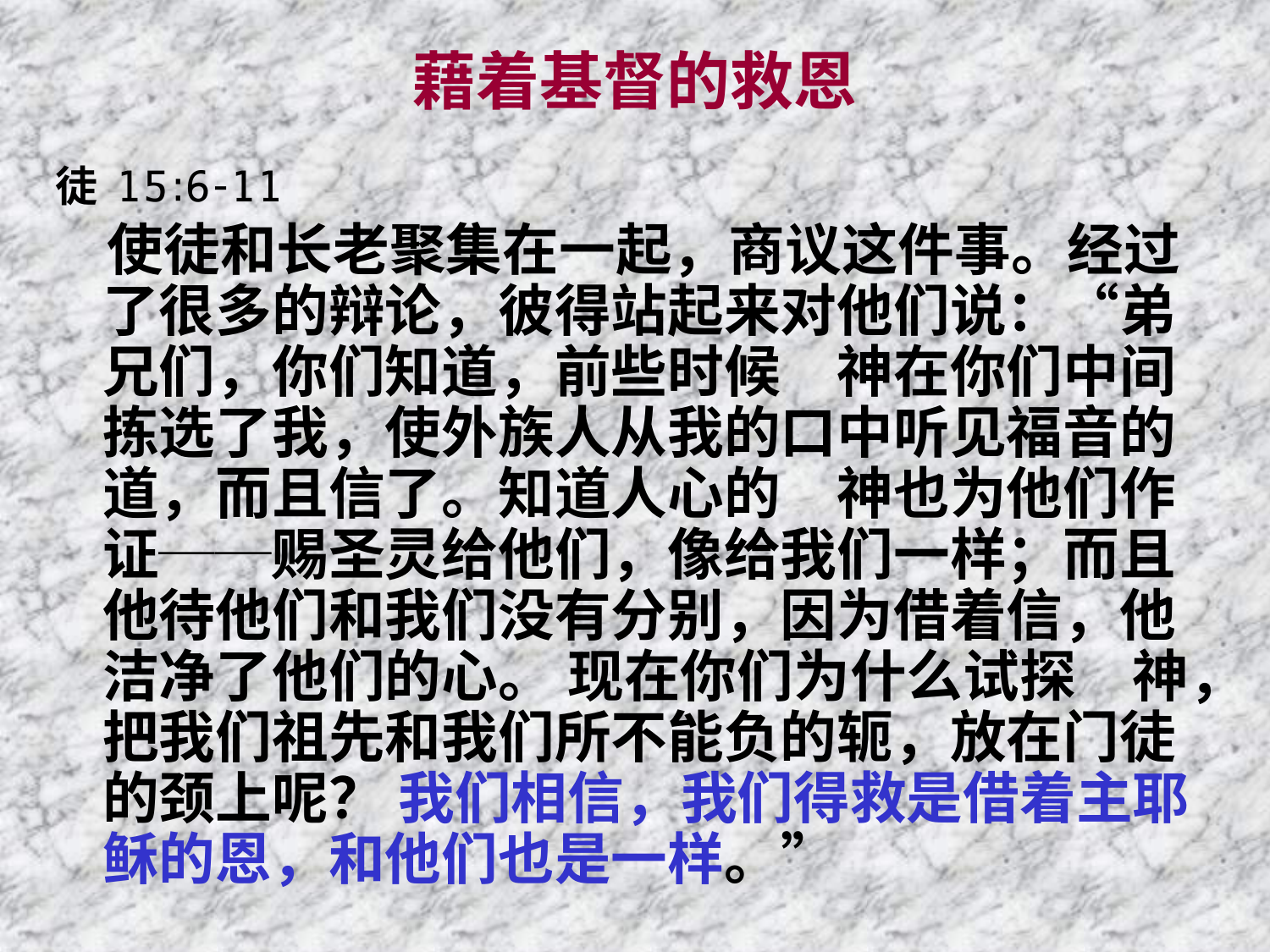

# 藉着基督的救恩
徒 15:6-11
   使徒和长老聚集在一起，商议这件事。经过了很多的辩论，彼得站起来对他们说：“弟兄们，你们知道，前些时候　神在你们中间拣选了我，使外族人从我的口中听见福音的道，而且信了。知道人心的　神也为他们作证──赐圣灵给他们，像给我们一样；而且他待他们和我们没有分别，因为借着信，他洁净了他们的心。 现在你们为什么试探　神，把我们祖先和我们所不能负的轭，放在门徒的颈上呢？ 我们相信，我们得救是借着主耶稣的恩，和他们也是一样。”